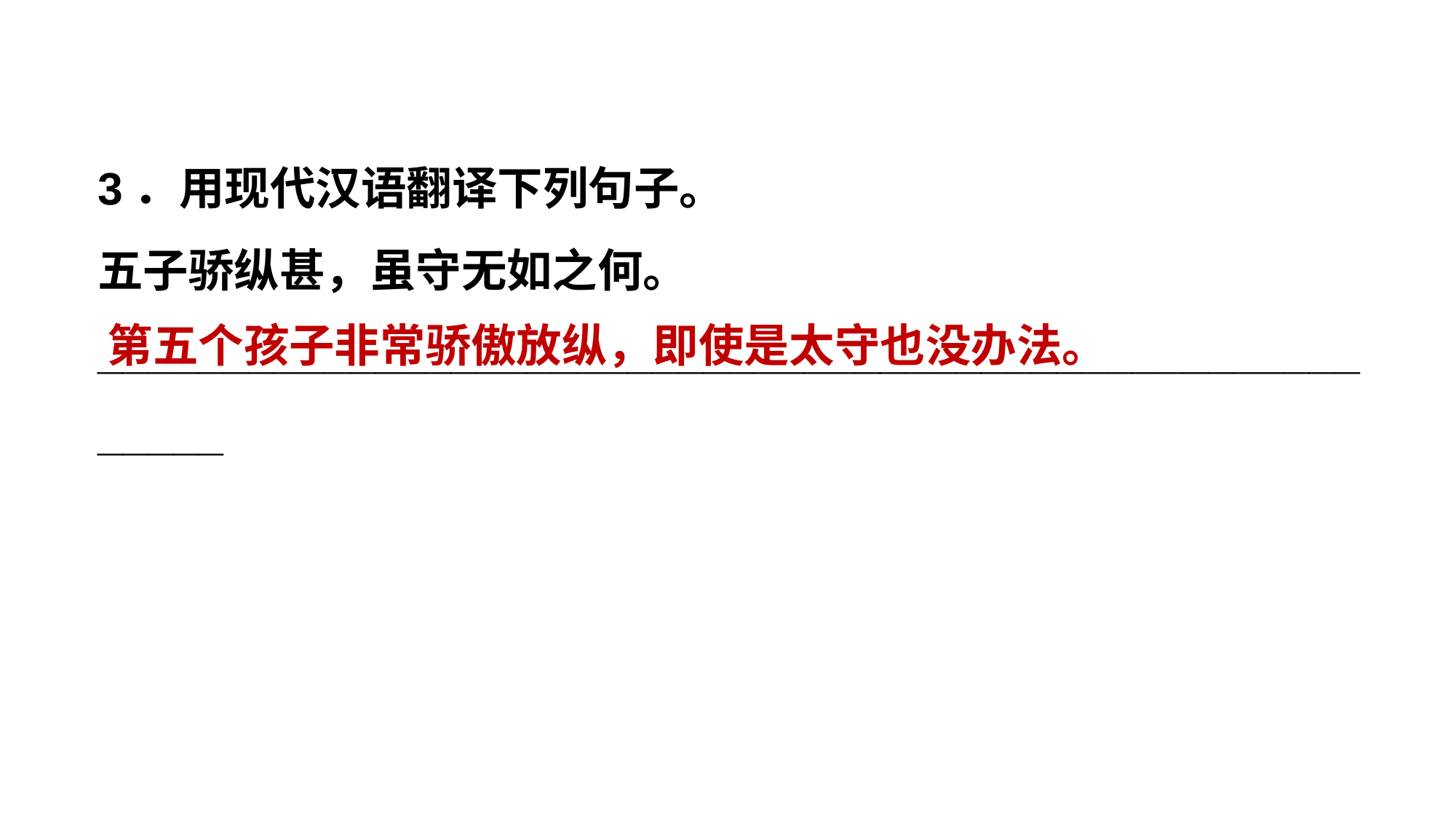

3．用现代汉语翻译下列句子。
五子骄纵甚，虽守无如之何。
_______________________________________________________
第五个孩子非常骄傲放纵，即使是太守也没办法。